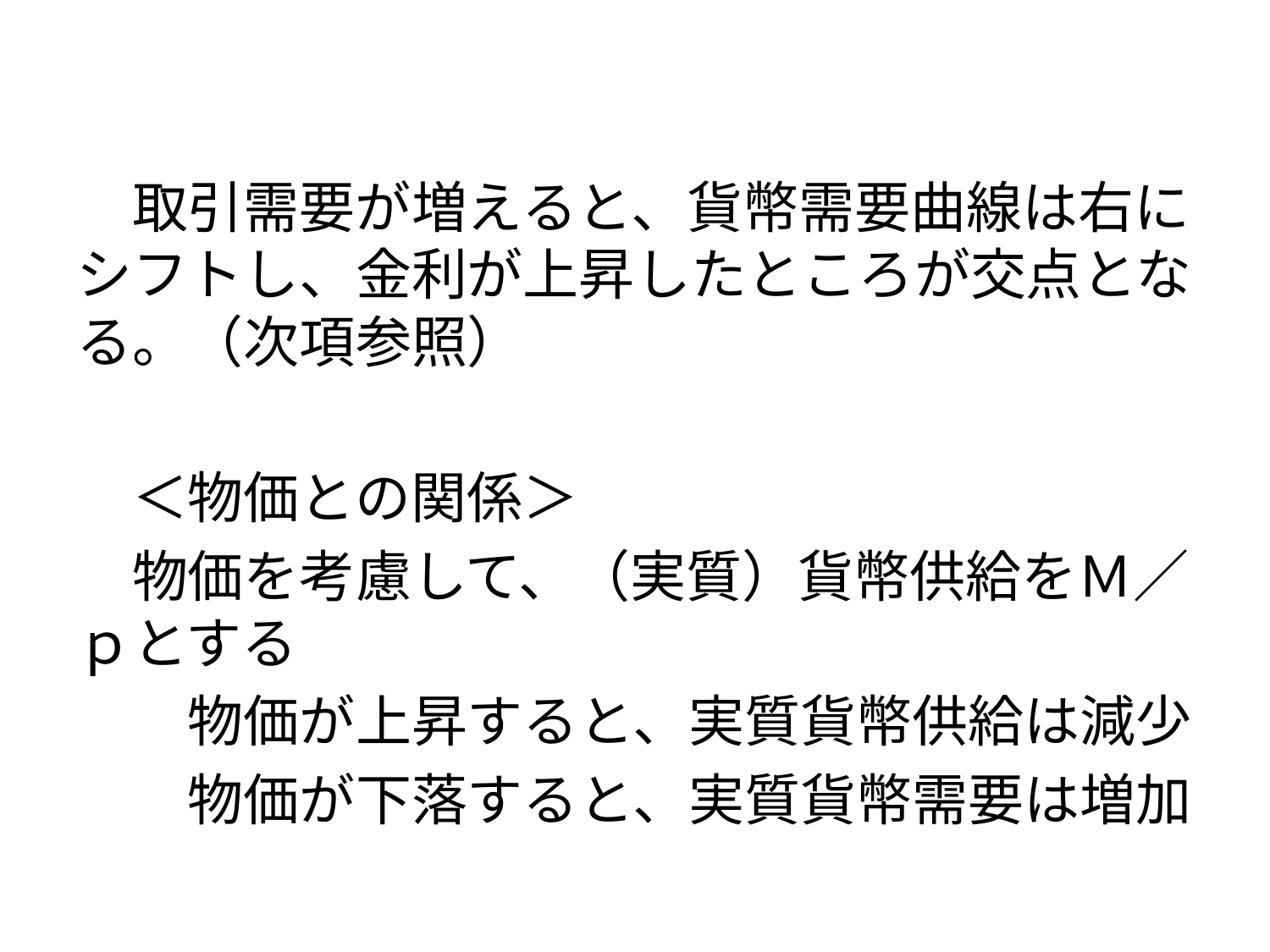

取引需要が増えると、貨幣需要曲線は右にシフトし、金利が上昇したところが交点となる。（次項参照）

　＜物価との関係＞
　物価を考慮して、（実質）貨幣供給をＭ／ｐとする
　　物価が上昇すると、実質貨幣供給は減少
　　物価が下落すると、実質貨幣需要は増加